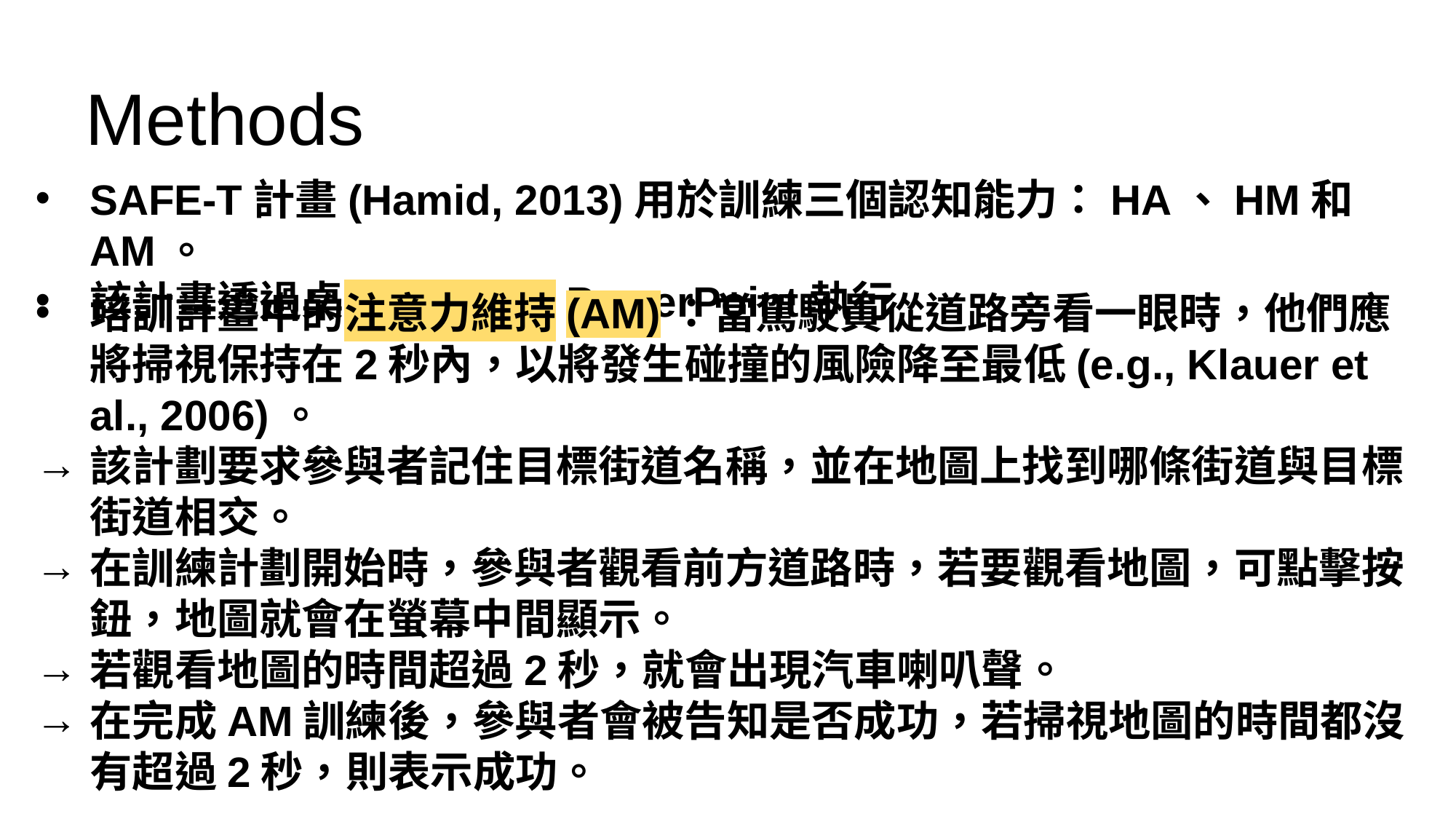

Methods
SAFE-T計畫(Hamid, 2013)用於訓練三個認知能力：HA、HM和AM。
該計畫透過桌上型電腦的PowerPoint執行
培訓計畫中的注意力維持(AM)：當駕駛員從道路旁看一眼時，他們應將掃視保持在2秒內，以將發生碰撞的風險降至最低(e.g., Klauer et al., 2006)。
該計劃要求參與者記住目標街道名稱，並在地圖上找到哪條街道與目標街道相交。
在訓練計劃開始時，參與者觀看前方道路時，若要觀看地圖，可點擊按鈕，地圖就會在螢幕中間顯示。
若觀看地圖的時間超過2秒，就會出現汽車喇叭聲。
在完成AM訓練後，參與者會被告知是否成功，若掃視地圖的時間都沒有超過2秒，則表示成功。